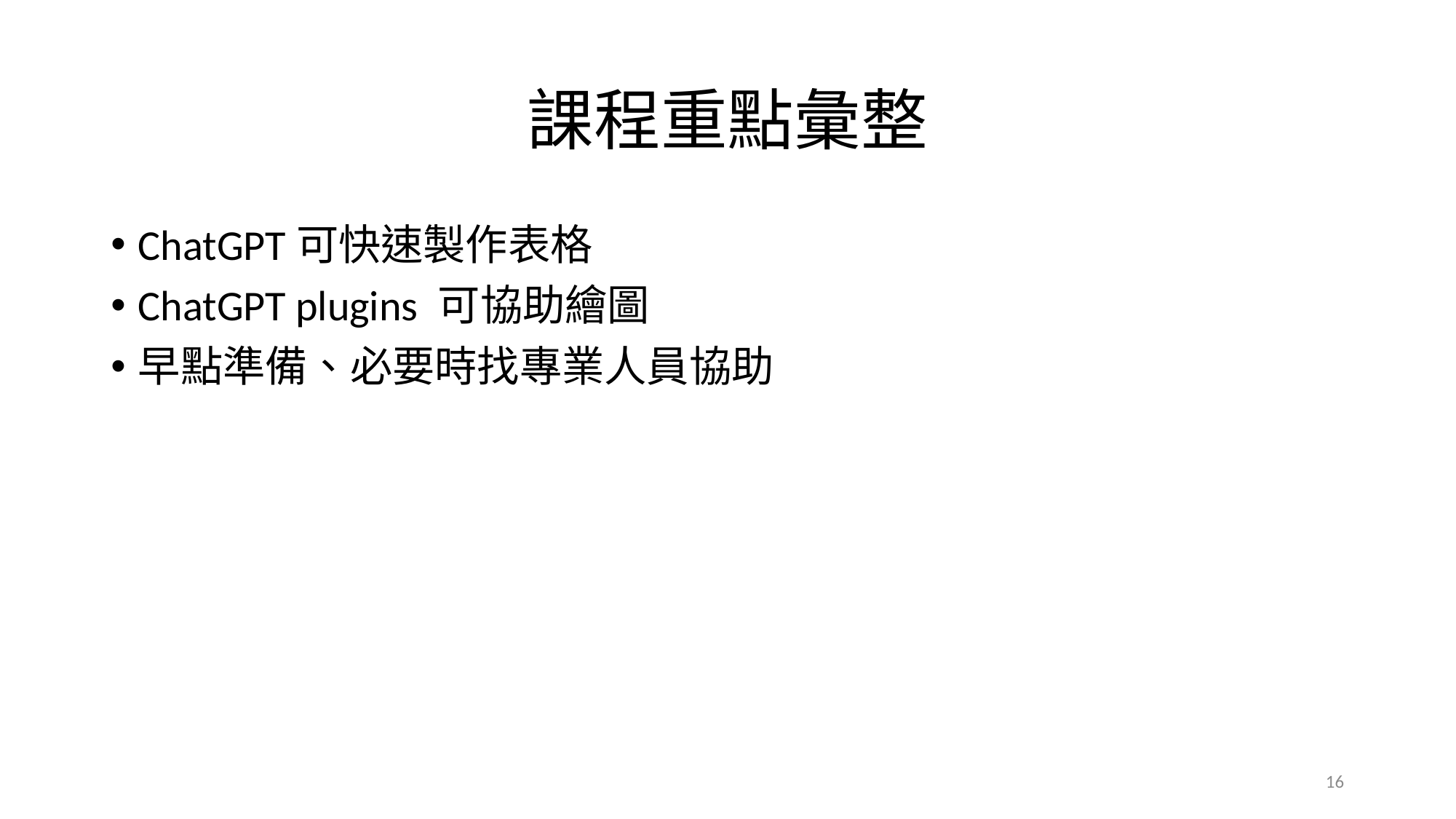

# 課程重點彙整
ChatGPT可快速製作表格
ChatGPT plugins 可協助繪圖
早點準備、必要時找專業人員協助
16